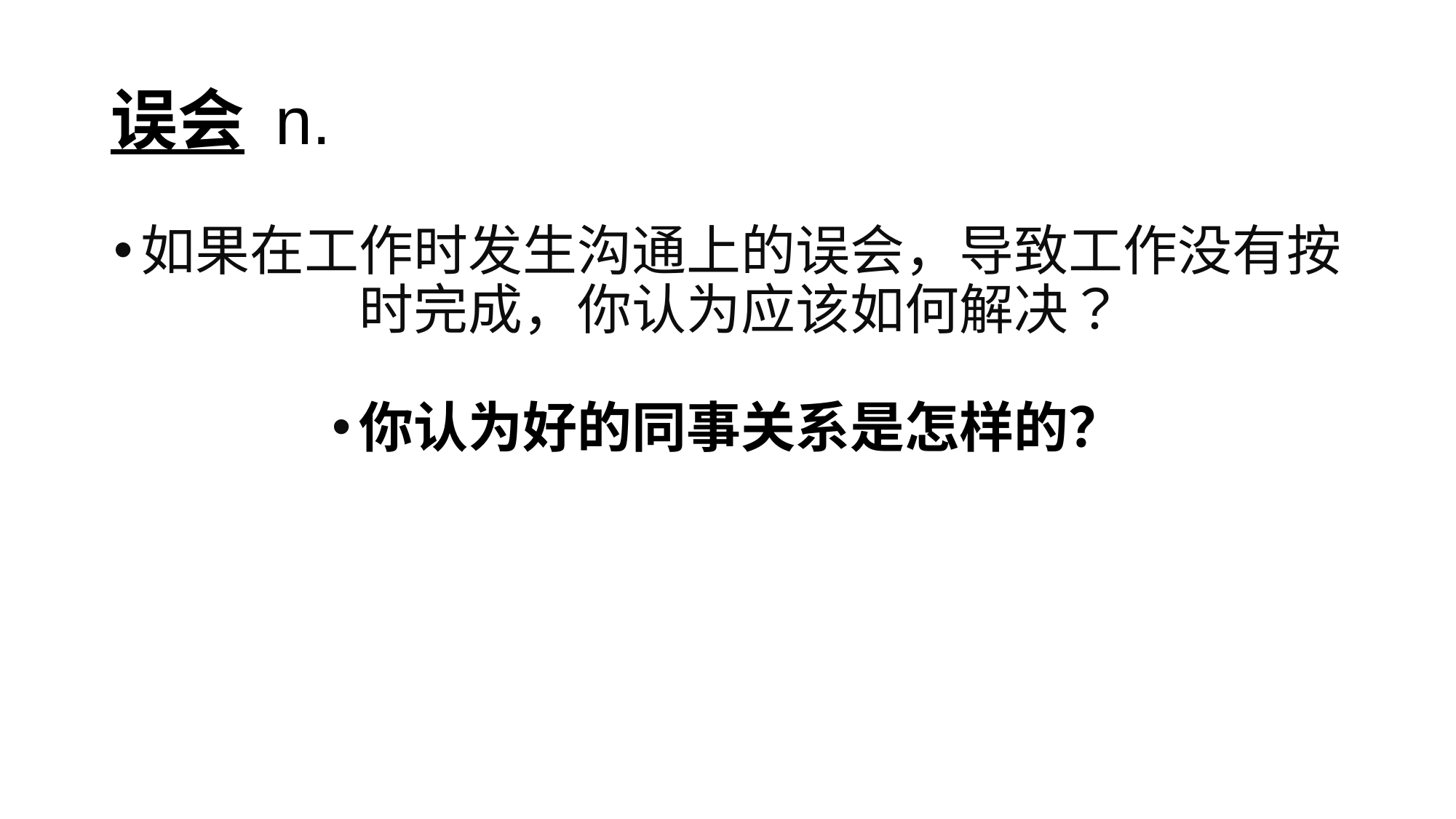

# 误会 n.
如果在工作时发生沟通上的误会，导致工作没有按时完成，你认为应该如何解决？

你认为好的同事关系是怎样的？